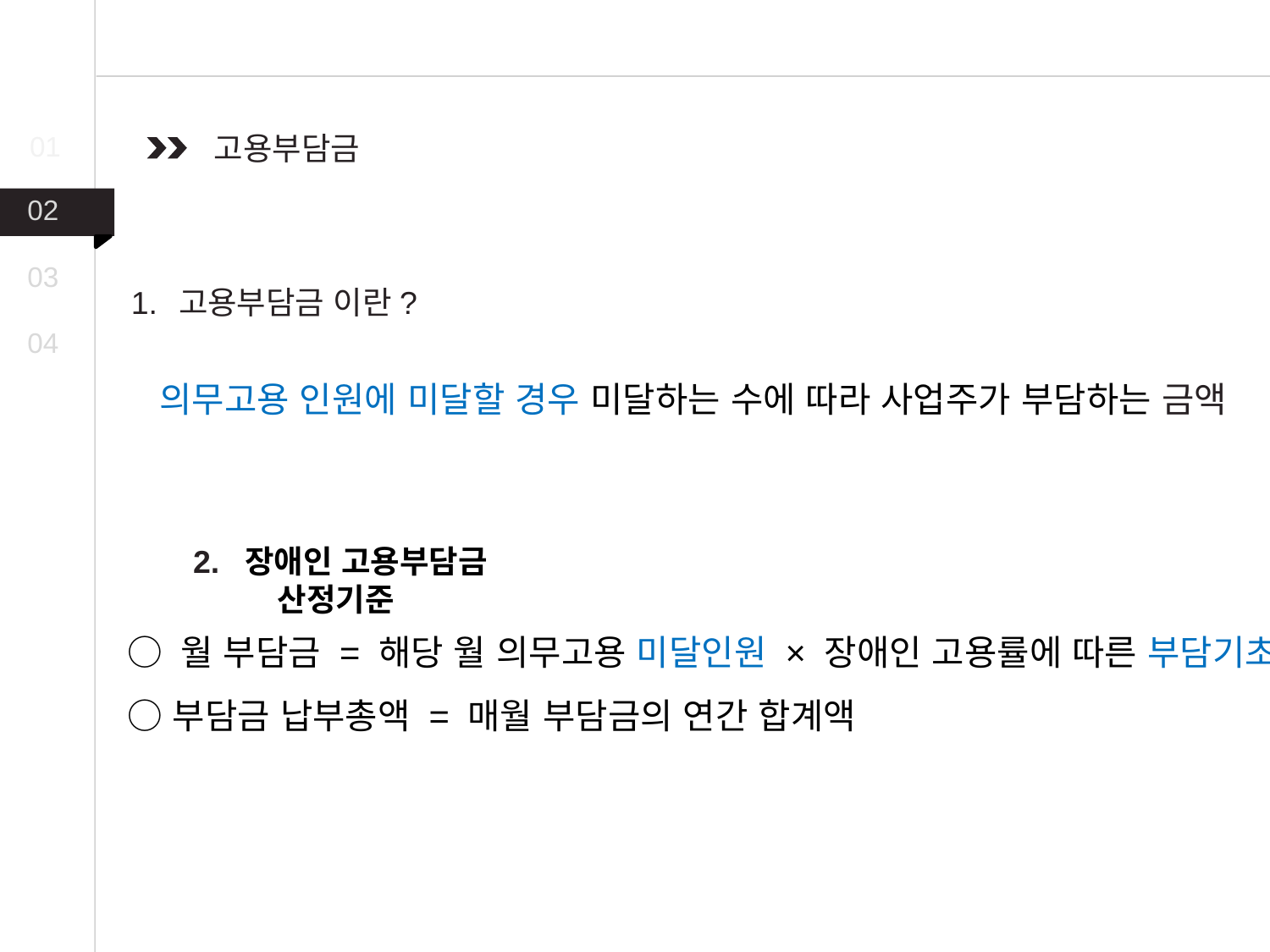

01
고용부담금

02

03
고용부담금 이란?
04
의무고용 인원에 미달할 경우 미달하는 수에 따라 사업주가 부담하는 금액
2.  장애인 고용부담금 산정기준

○ 월 부담금 = 해당 월 의무고용 미달인원 × 장애인 고용률에 따른 부담기초액
○ 부담금 납부총액 = 매월 부담금의 연간 합계액